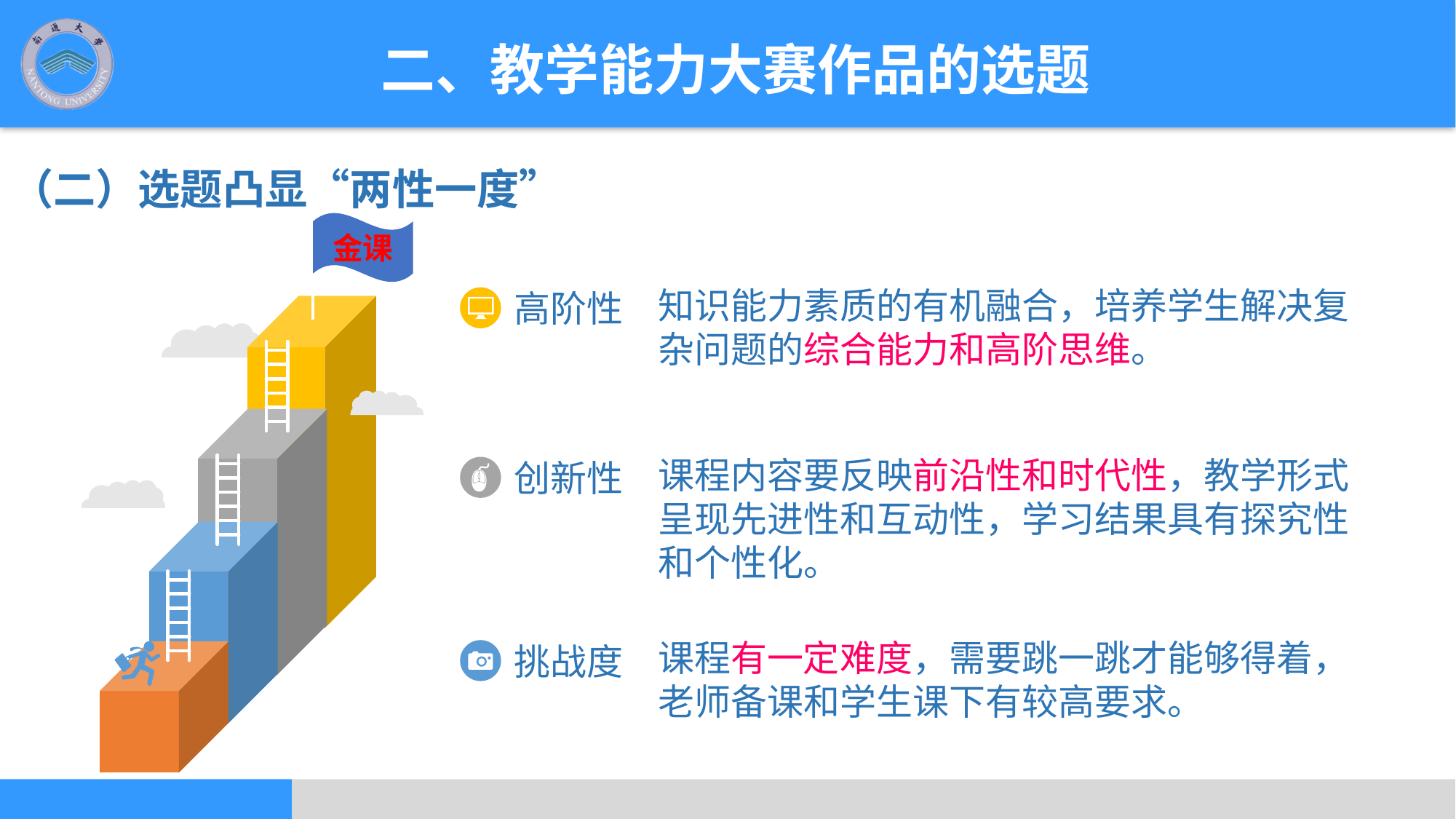

二、教学能力大赛作品的选题
（二）选题凸显“两性一度”

金课
高阶性

创新性

挑战度

知识能力素质的有机融合，培养学生解决复杂问题的综合能力和高阶思维。
课程内容要反映前沿性和时代性，教学形式呈现先进性和互动性，学习结果具有探究性和个性化。
课程有一定难度，需要跳一跳才能够得着，老师备课和学生课下有较高要求。